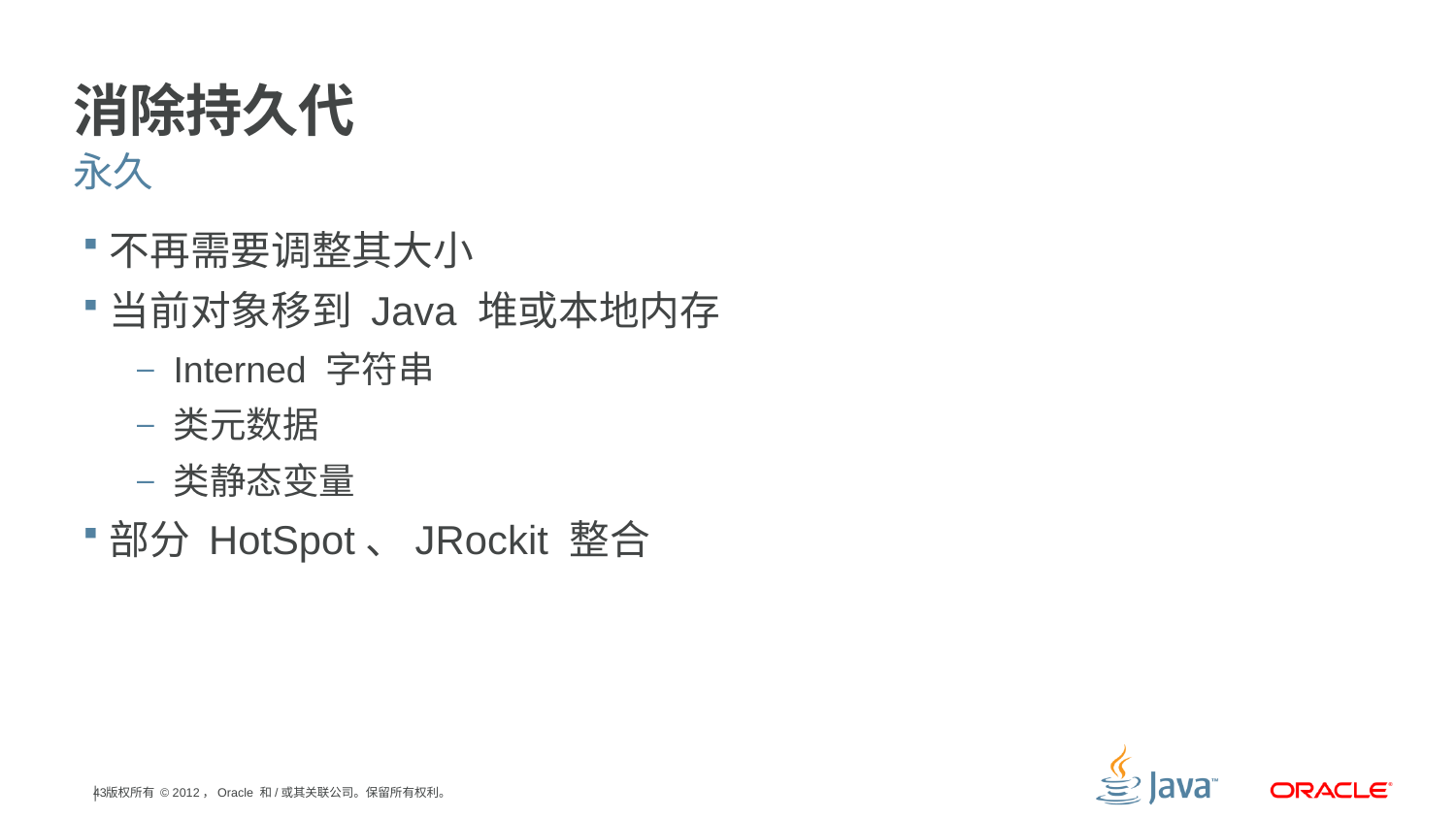

# 消除持久代
永久
不再需要调整其大小
当前对象移到 Java 堆或本地内存
Interned 字符串
类元数据
类静态变量
部分 HotSpot、JRockit 整合